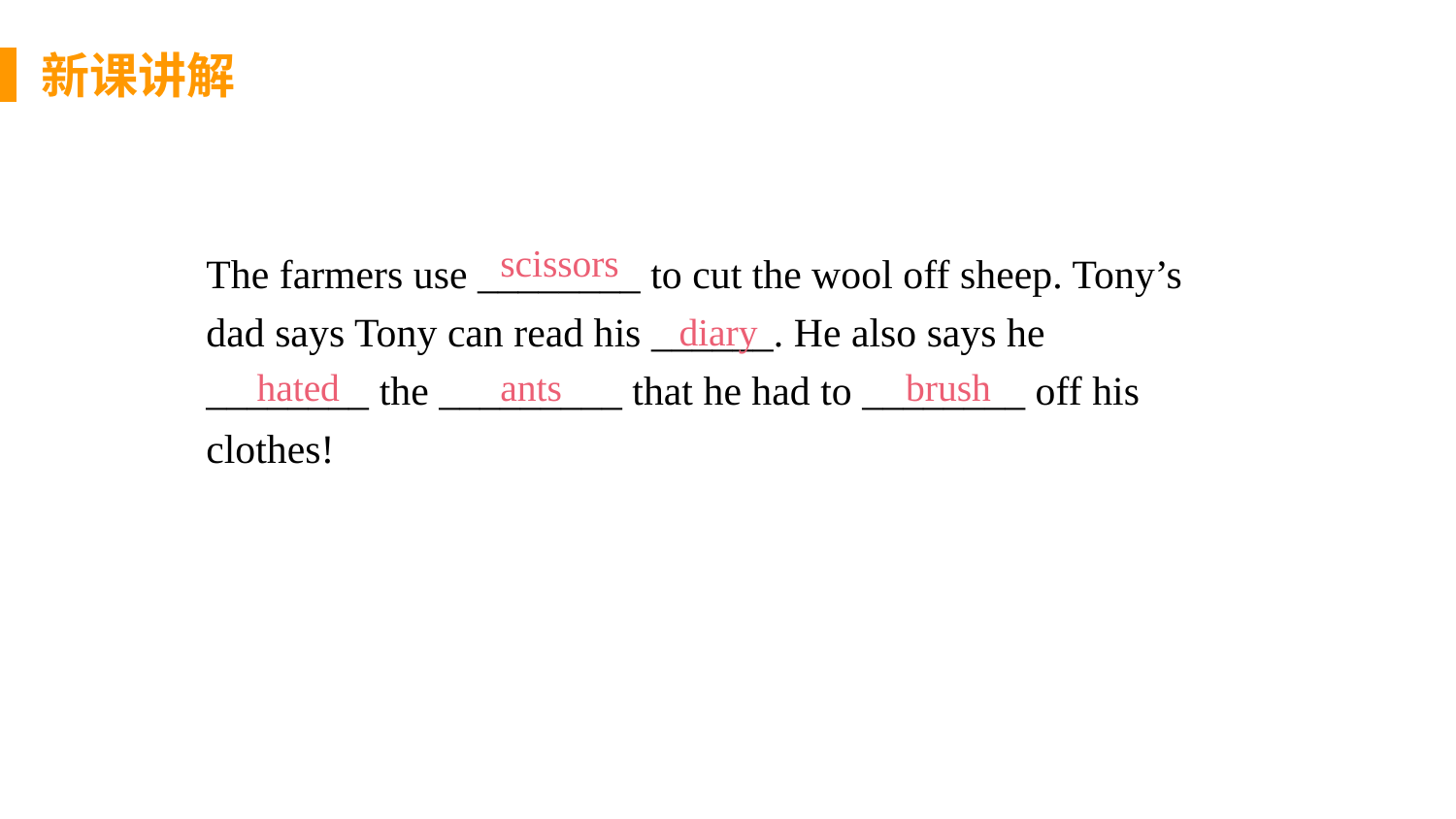

新课讲解

思 考
The farmers use ________ to cut the wool off sheep. Tony’s dad says Tony can read his ______. He also says he ________ the _________ that he had to ________ off his clothes!
scissors
diary
hated
ants
brush